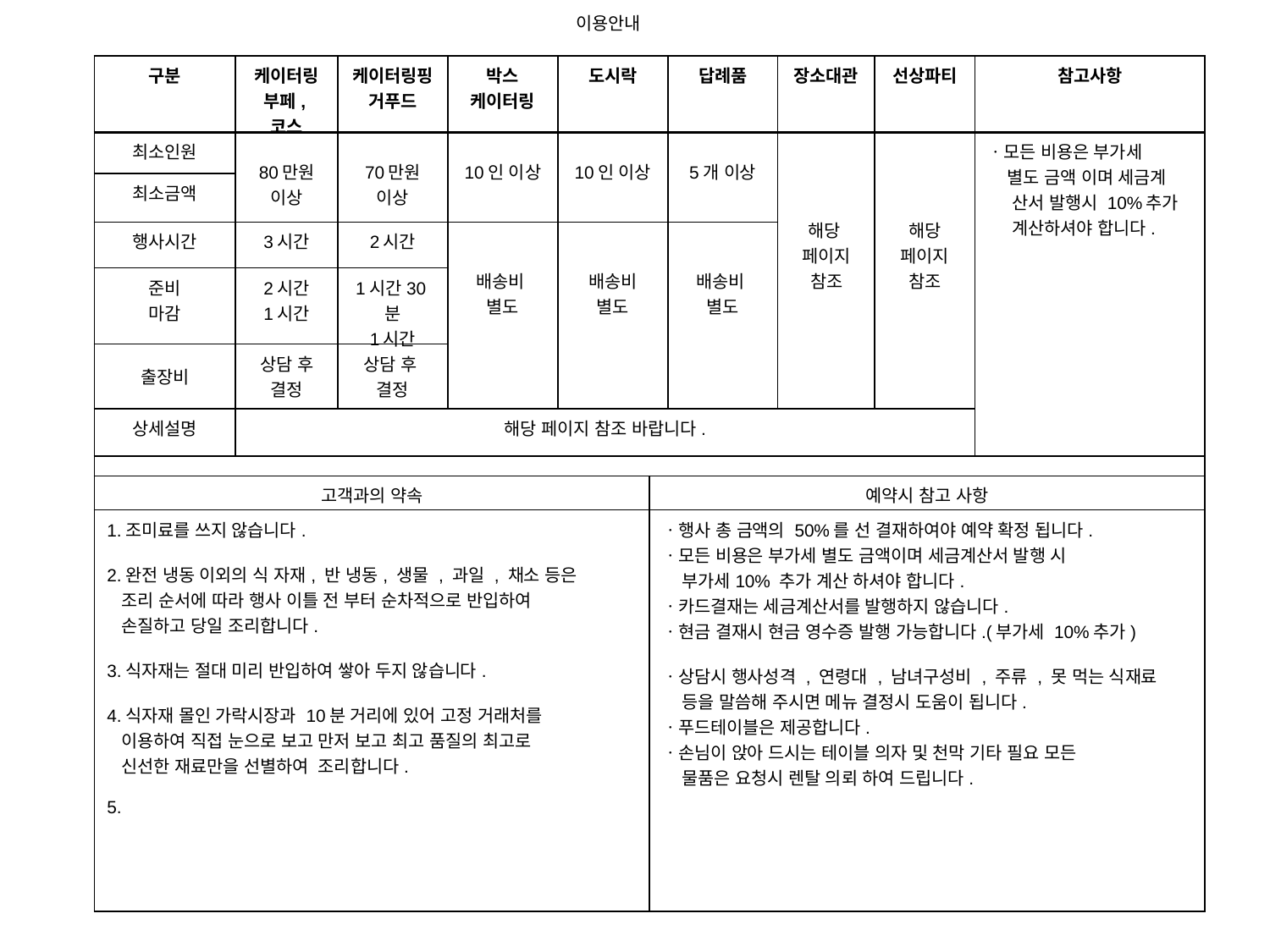

이용안내
| 구분 | 케이터링 부페,코스 | 케이터링핑거푸드 | 박스 케이터링 | 도시락 |  | 답례품 | 장소대관 | 선상파티 | 참고사항 |
| --- | --- | --- | --- | --- | --- | --- | --- | --- | --- |
| 최소인원 | 80만원 이상 | 70만원 이상 | 10인 이상 | 10인 이상 |  | 5개 이상 | 해당 페이지 참조 | 해당 페이지 참조 | ㆍ모든 비용은 부가세 별도 금액 이며 세금계 산서 발행시 10%추가 계산하셔야 합니다. |
| 최소금액 |  |  |  |  |  |  |  |  |  |
| 행사시간 | 3시간 | 2시간 | 배송비 별도 | 배송비 별도 |  | 배송비 별도 |  |  |  |
| 준비 마감 | 2시간 1시간 | 1시간30분 1시간 |  |  |  |  |  |  |  |
| 출장비 | 상담 후 결정 | 상담 후 결정 |  |  |  |  |  |  |  |
| 상세설명 | 해당 페이지 참조 바랍니다. |  |  |  |  |  |  |  |  |
|  |  |  |  |  |  |  |  |  |  |
| 고객과의 약속 |  |  |  |  | 예약시 참고 사항 |  |  |  |  |
| 1.조미료를 쓰지 않습니다. 2.완전 냉동 이외의 식 자재, 반 냉동, 생물 , 과일 , 채소 등은 조리 순서에 따라 행사 이틀 전 부터 순차적으로 반입하여 손질하고 당일 조리합니다. 3.식자재는 절대 미리 반입하여 쌓아 두지 않습니다. 4.식자재 몰인 가락시장과 10분 거리에 있어 고정 거래처를 이용하여 직접 눈으로 보고 만저 보고 최고 품질의 최고로 신선한 재료만을 선별하여 조리합니다. 5. |  |  |  |  | ㆍ행사 총 금액의 50%를 선 결재하여야 예약 확정 됩니다. ㆍ모든 비용은 부가세 별도 금액이며 세금계산서 발행 시 부가세10% 추가 계산 하셔야 합니다. ㆍ카드결재는 세금계산서를 발행하지 않습니다. ㆍ현금 결재시 현금 영수증 발행 가능합니다.(부가세 10%추가) ㆍ상담시 행사성격 , 연령대 , 남녀구성비 , 주류 , 못 먹는 식재료 등을 말씀해 주시면 메뉴 결정시 도움이 됩니다. ㆍ푸드테이블은 제공합니다. ㆍ손님이 앉아 드시는 테이블 의자 및 천막 기타 필요 모든 물품은 요청시 렌탈 의뢰 하여 드립니다. |  |  |  |  |